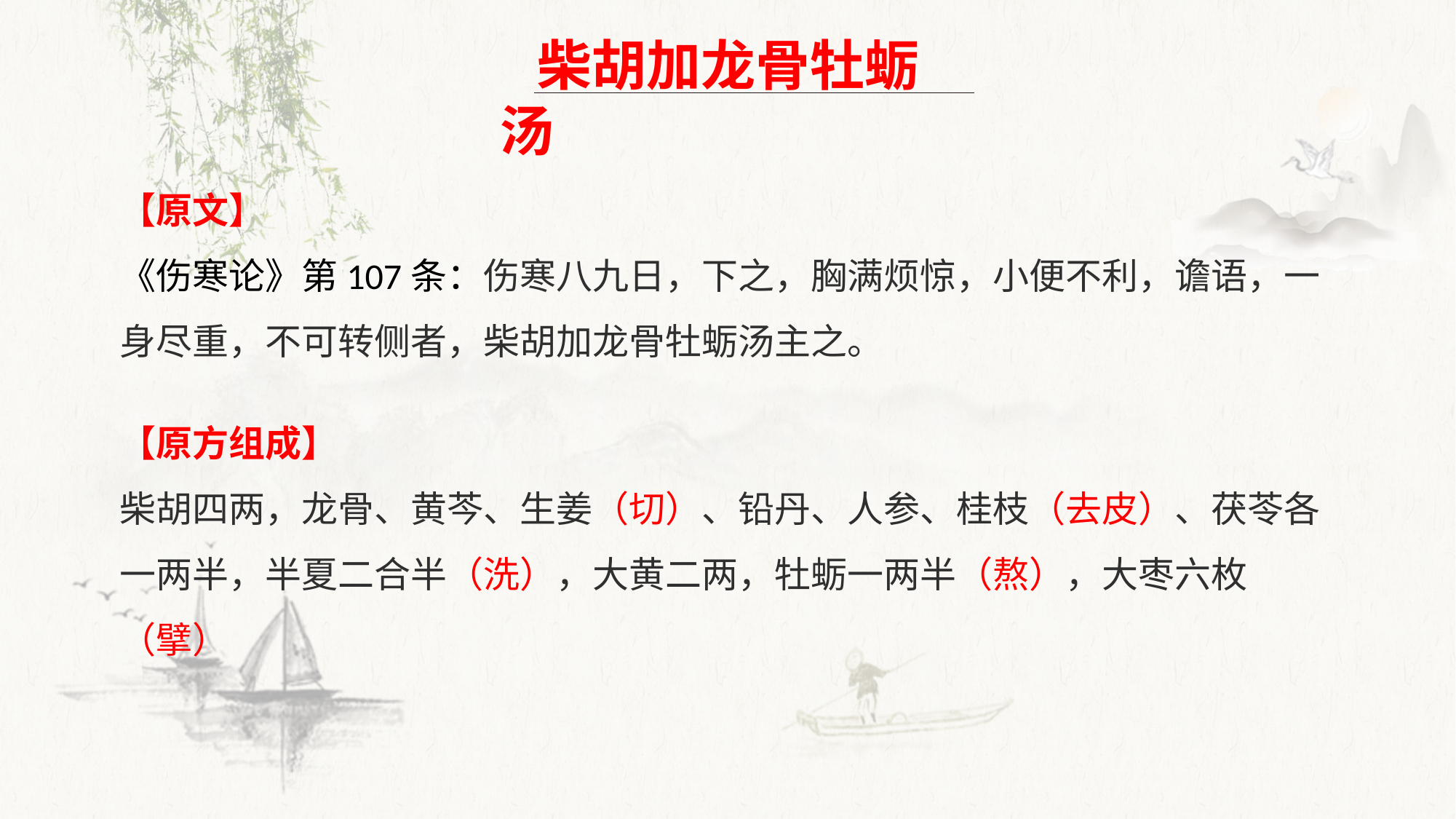

柴胡加龙骨牡蛎汤
【原文】
《伤寒论》第107条：伤寒八九日，下之，胸满烦惊，小便不利，谵语，一身尽重，不可转侧者，柴胡加龙骨牡蛎汤主之。
【原方组成】
柴胡四两，龙骨、黄芩、生姜（切）、铅丹、人参、桂枝（去皮）、茯苓各一两半，半夏二合半（洗），大黄二两，牡蛎一两半（熬），大枣六枚（擘）